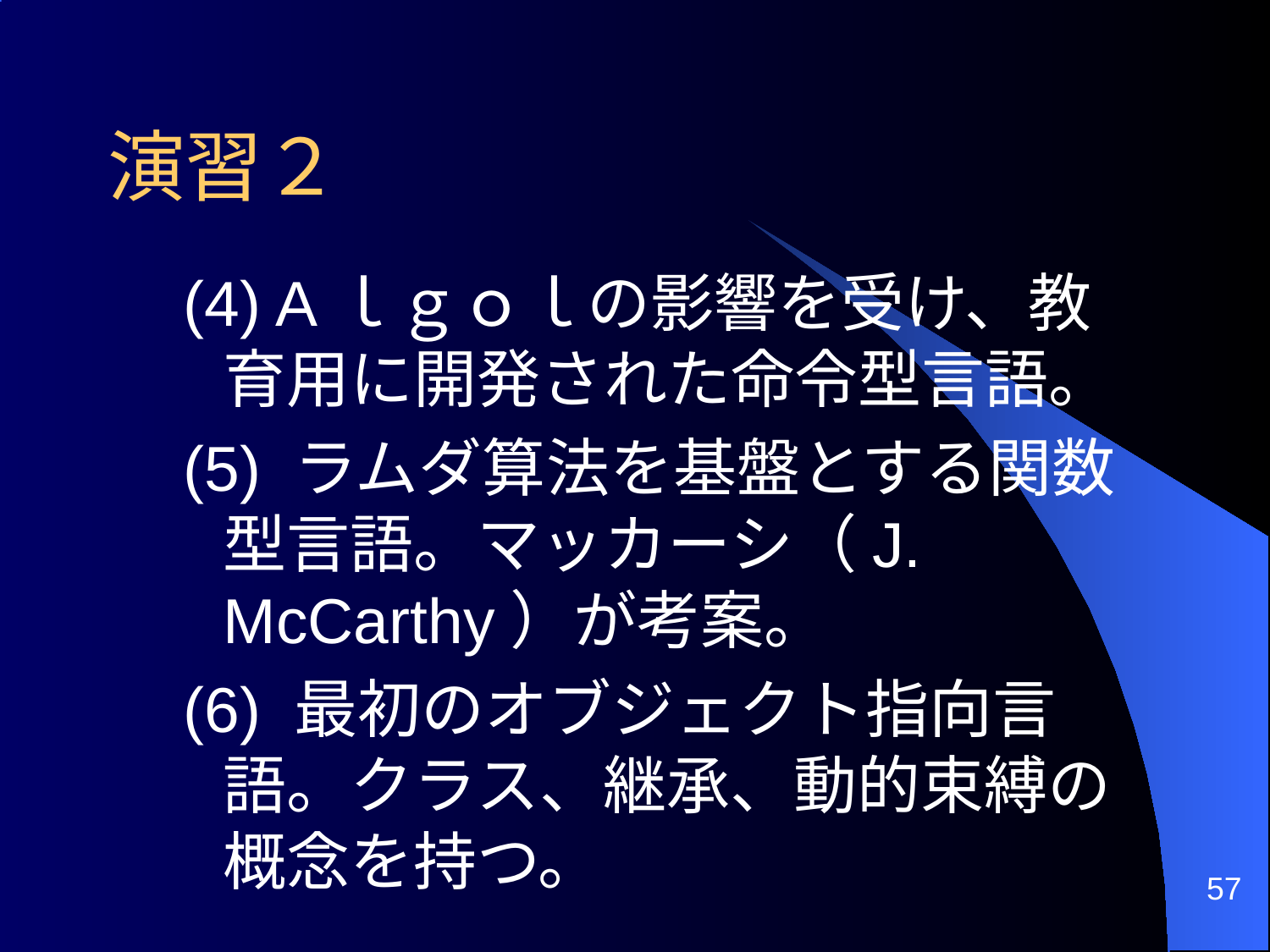

# 演習２
(4) Aｌｇｏｌの影響を受け、教育用に開発された命令型言語。
(5) ラムダ算法を基盤とする関数型言語。マッカーシ（J. McCarthy）が考案。
(6) 最初のオブジェクト指向言語。クラス、継承、動的束縛の概念を持つ。
57